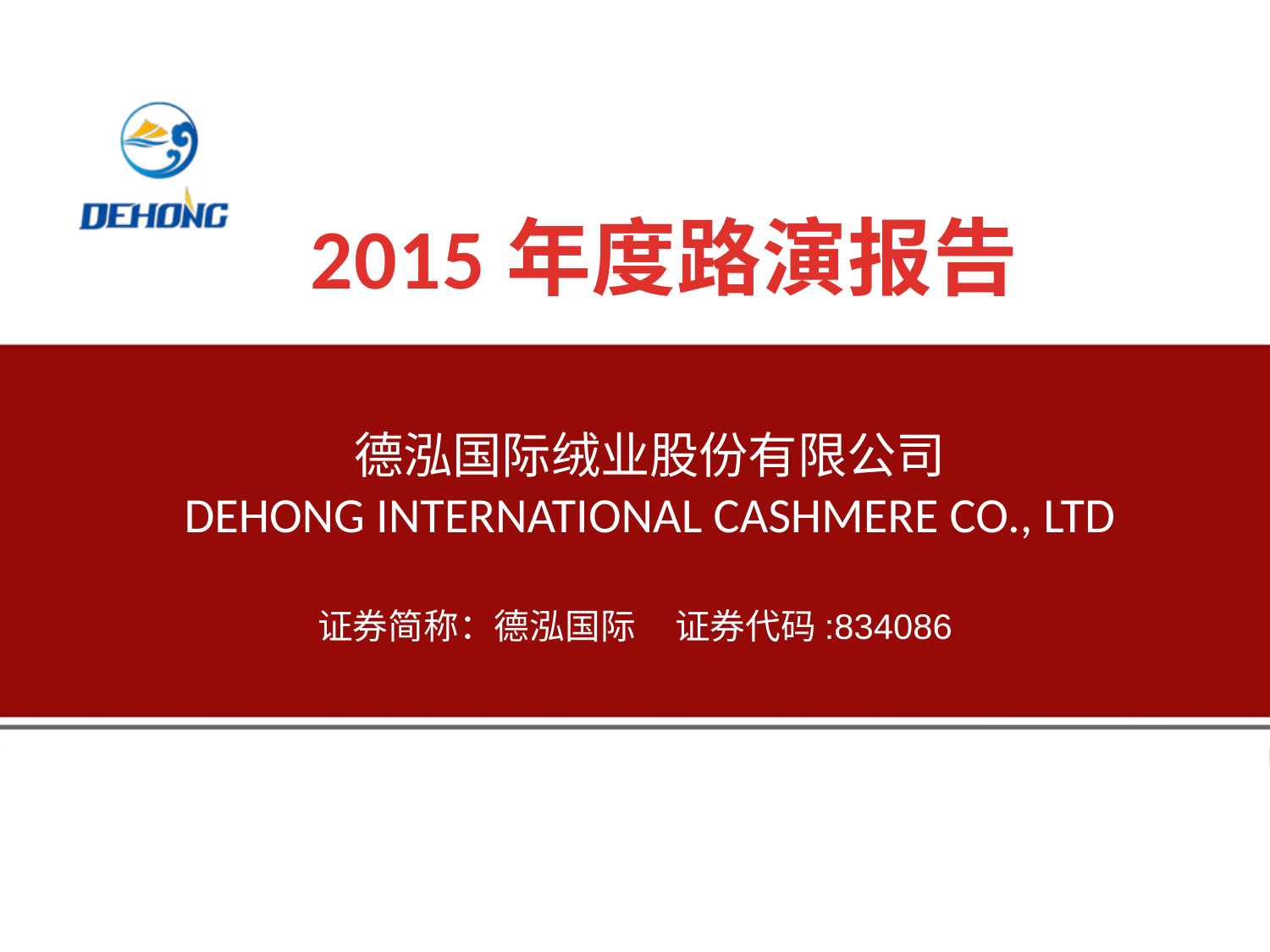

2015年度路演报告
德泓国际绒业股份有限公司
DEHONG INTERNATIONAL CASHMERE CO., LTD

证券简称：德泓国际     证券代码:834086